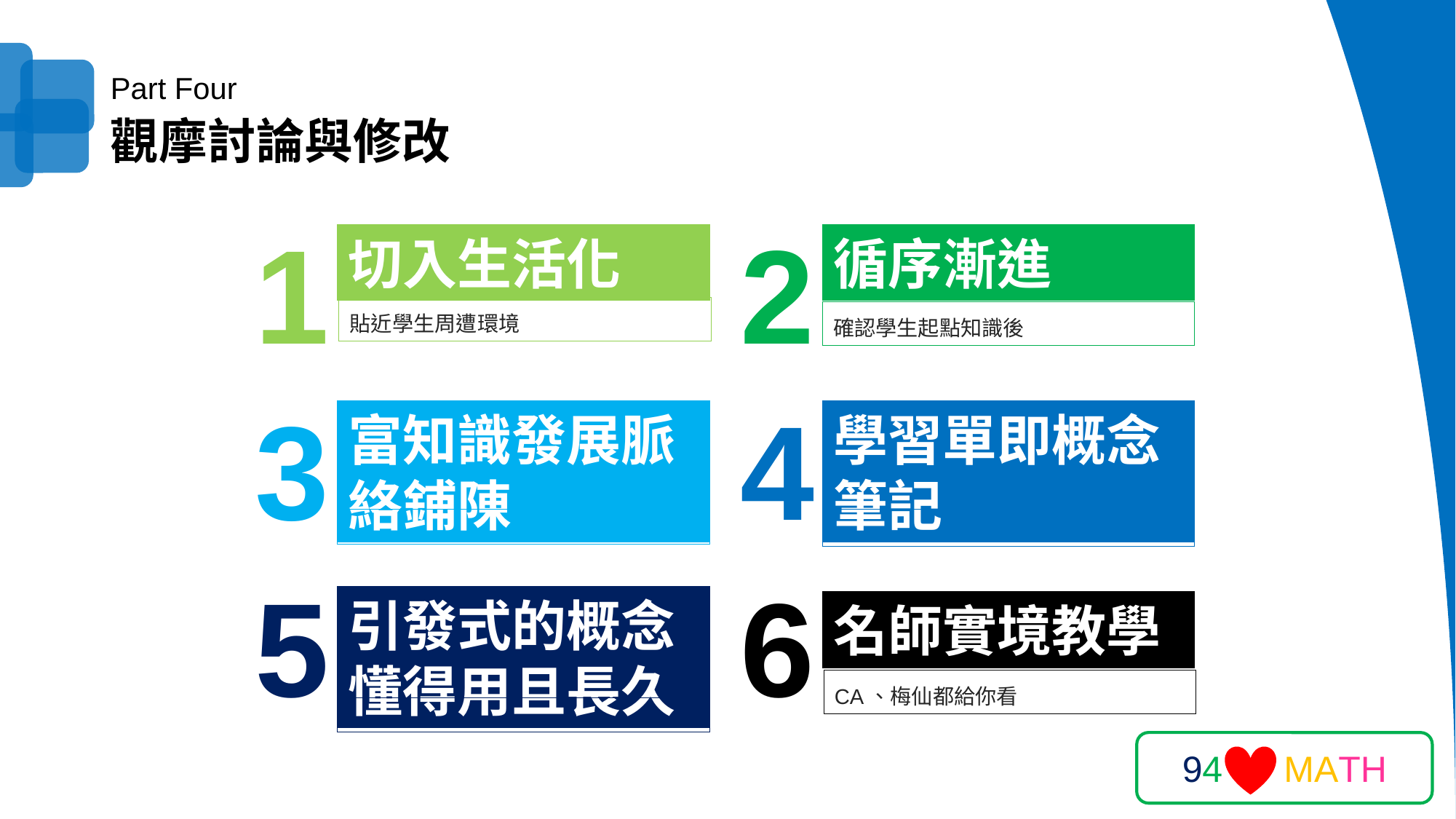

Part Four
觀摩討論與修改
1
2
切入生活化
循序漸進
貼近學生周遭環境
確認學生起點知識後
3
4
富知識發展脈絡鋪陳
學習單即概念筆記

5
6
引發式的概念懂得用且長久
名師實境教學
CA、梅仙都給你看

94      MATH